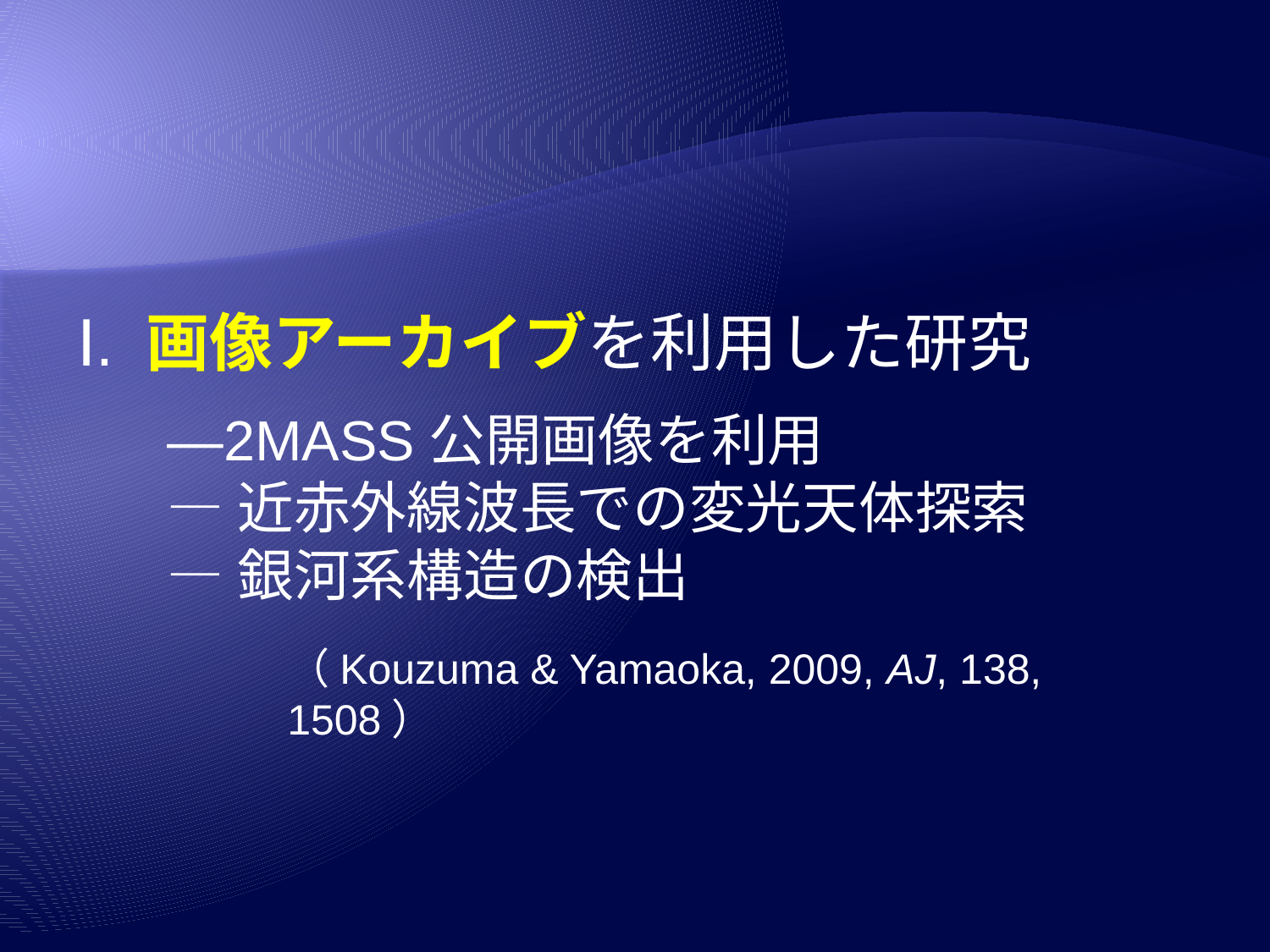

Ⅰ. 画像アーカイブを利用した研究
―2MASS公開画像を利用
―近赤外線波長での変光天体探索
―銀河系構造の検出
（Kouzuma & Yamaoka, 2009, AJ, 138, 1508）